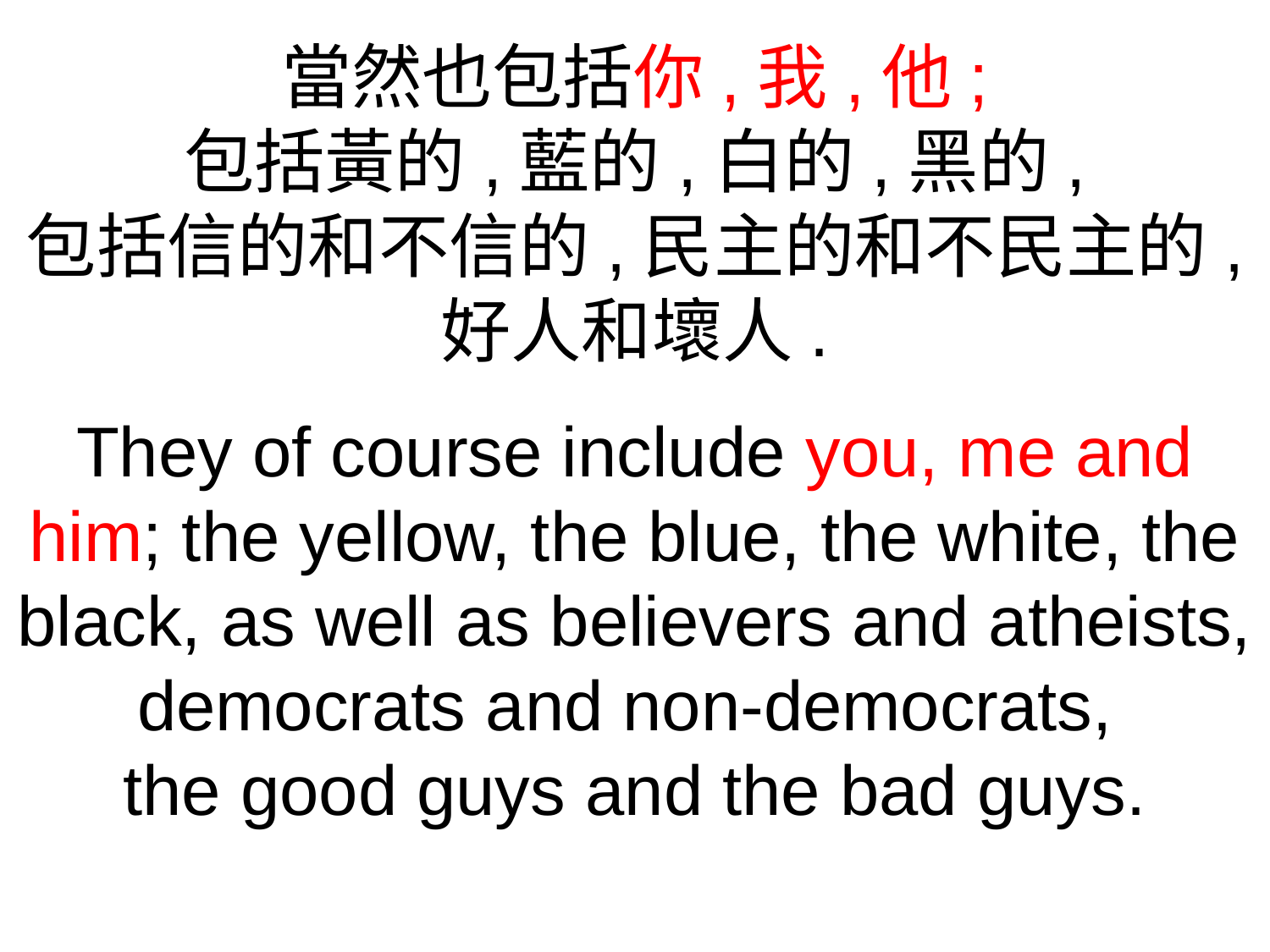

當然也包括你,我,他;
包括黃的,藍的,白的,黑的,
包括信的和不信的,民主的和不民主的,
好人和壞人.
They of course include you, me and him; the yellow, the blue, the white, the black, as well as believers and atheists, democrats and non-democrats,
the good guys and the bad guys.